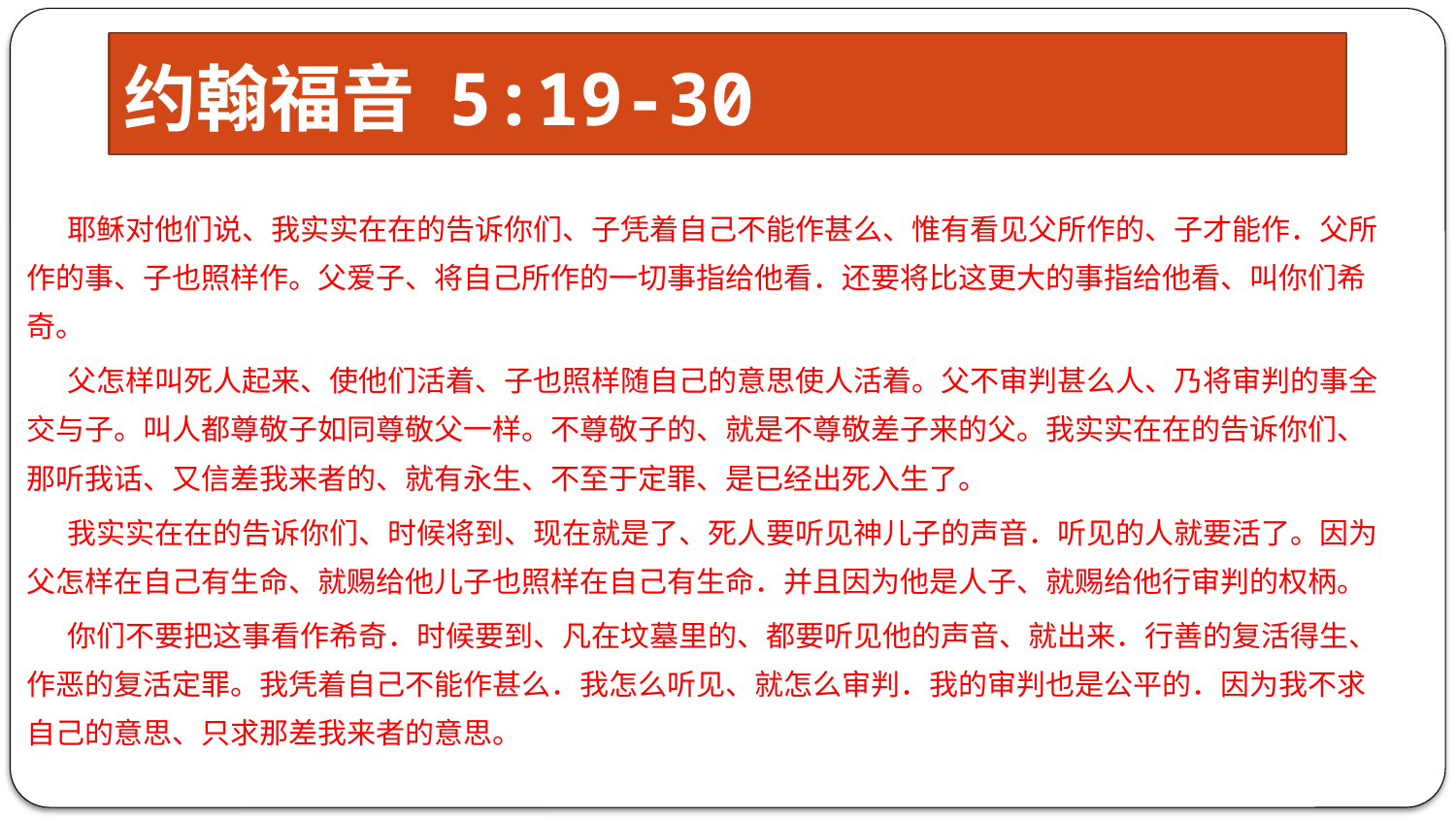

# 约翰福音 5:19-30

耶稣对他们说、我实实在在的告诉你们、子凭着自己不能作甚么、惟有看见父所作的、子才能作．父所作的事、子也照样作。父爱子、将自己所作的一切事指给他看．还要将比这更大的事指给他看、叫你们希奇。
父怎样叫死人起来、使他们活着、子也照样随自己的意思使人活着。父不审判甚么人、乃将审判的事全交与子。叫人都尊敬子如同尊敬父一样。不尊敬子的、就是不尊敬差子来的父。我实实在在的告诉你们、那听我话、又信差我来者的、就有永生、不至于定罪、是已经出死入生了。
我实实在在的告诉你们、时候将到、现在就是了、死人要听见神儿子的声音．听见的人就要活了。因为父怎样在自己有生命、就赐给他儿子也照样在自己有生命．并且因为他是人子、就赐给他行审判的权柄。
你们不要把这事看作希奇．时候要到、凡在坟墓里的、都要听见他的声音、就出来．行善的复活得生、作恶的复活定罪。我凭着自己不能作甚么．我怎么听见、就怎么审判．我的审判也是公平的．因为我不求自己的意思、只求那差我来者的意思。